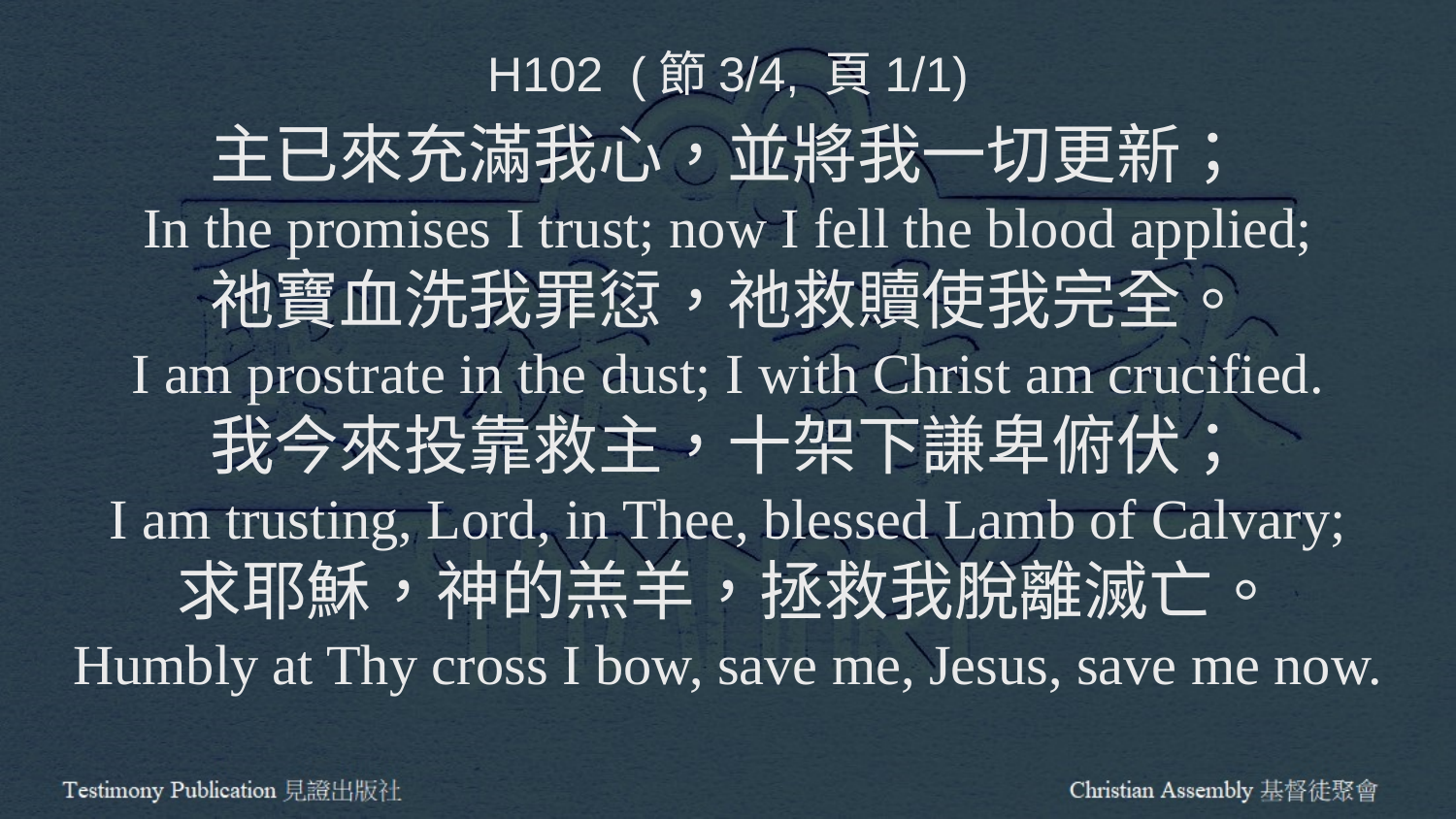

H102  (節3/4, 頁1/1)
主已來充滿我心，並將我一切更新；
In the promises I trust; now I fell the blood applied;
祂寶血洗我罪愆，祂救贖使我完全。
I am prostrate in the dust; I with Christ am crucified.
我今來投靠救主，十架下謙卑俯伏；
I am trusting, Lord, in Thee, blessed Lamb of Calvary;
求耶穌，神的羔羊，拯救我脫離滅亡。
Humbly at Thy cross I bow, save me, Jesus, save me now.